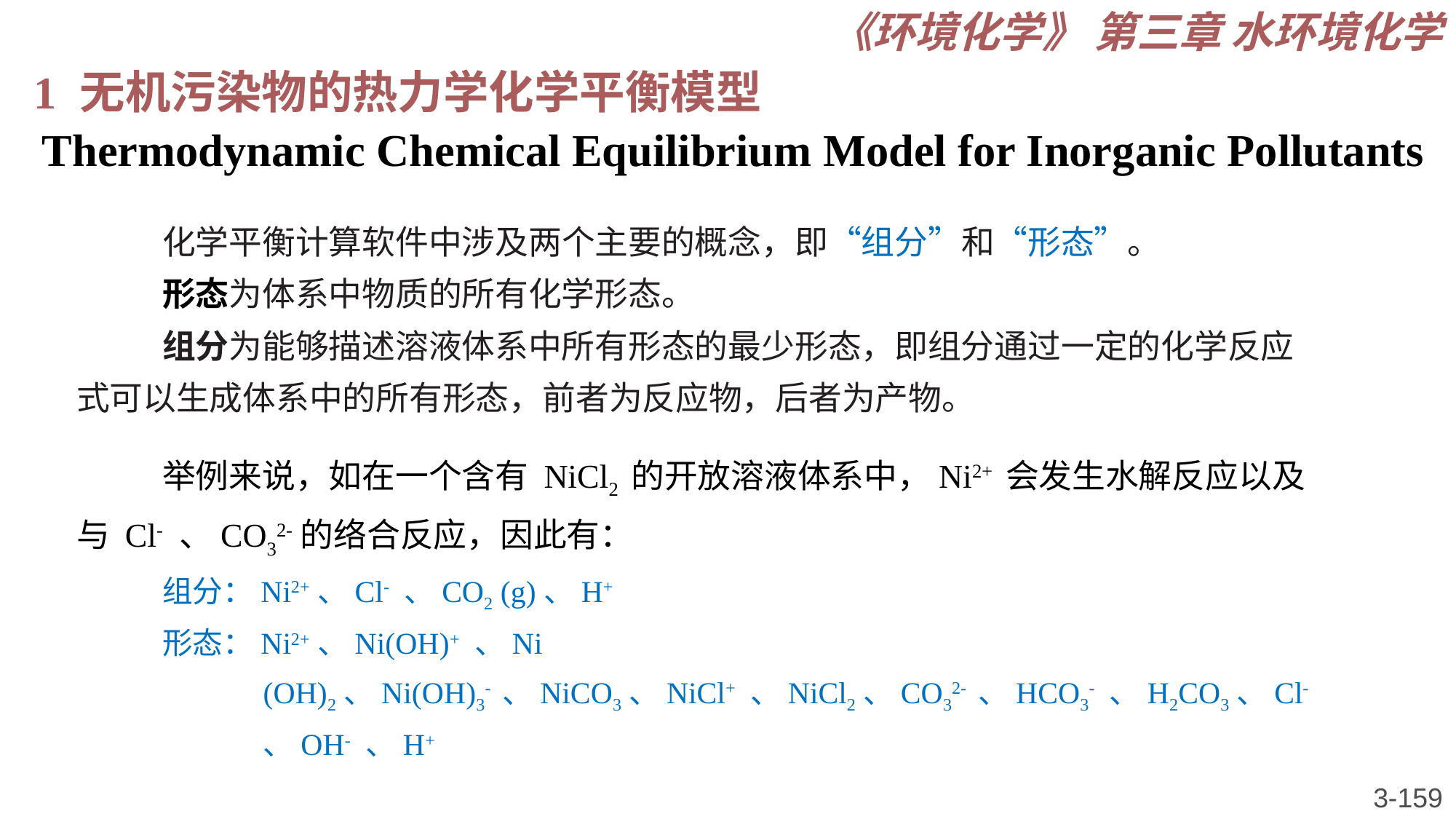

《环境化学》 第三章 水环境化学
1 无机污染物的热力学化学平衡模型
Thermodynamic Chemical Equilibrium Model for Inorganic Pollutants
化学平衡计算软件中涉及两个主要的概念，即“组分”和“形态”。
形态为体系中物质的所有化学形态。
组分为能够描述溶液体系中所有形态的最少形态，即组分通过一定的化学反应式可以生成体系中的所有形态，前者为反应物，后者为产物。
举例来说，如在一个含有 NiCl2 的开放溶液体系中，Ni2+ 会发生水解反应以及与 Cl- 、CO32-的络合反应，因此有：
组分：Ni2+、Cl- 、CO2 (g)、H+
形态：Ni2+、Ni(OH)+ 、Ni (OH)2、Ni(OH)3- 、NiCO3、NiCl+ 、NiCl2、CO32- 、HCO3- 、H2CO3、Cl- 、OH- 、H+
3-159